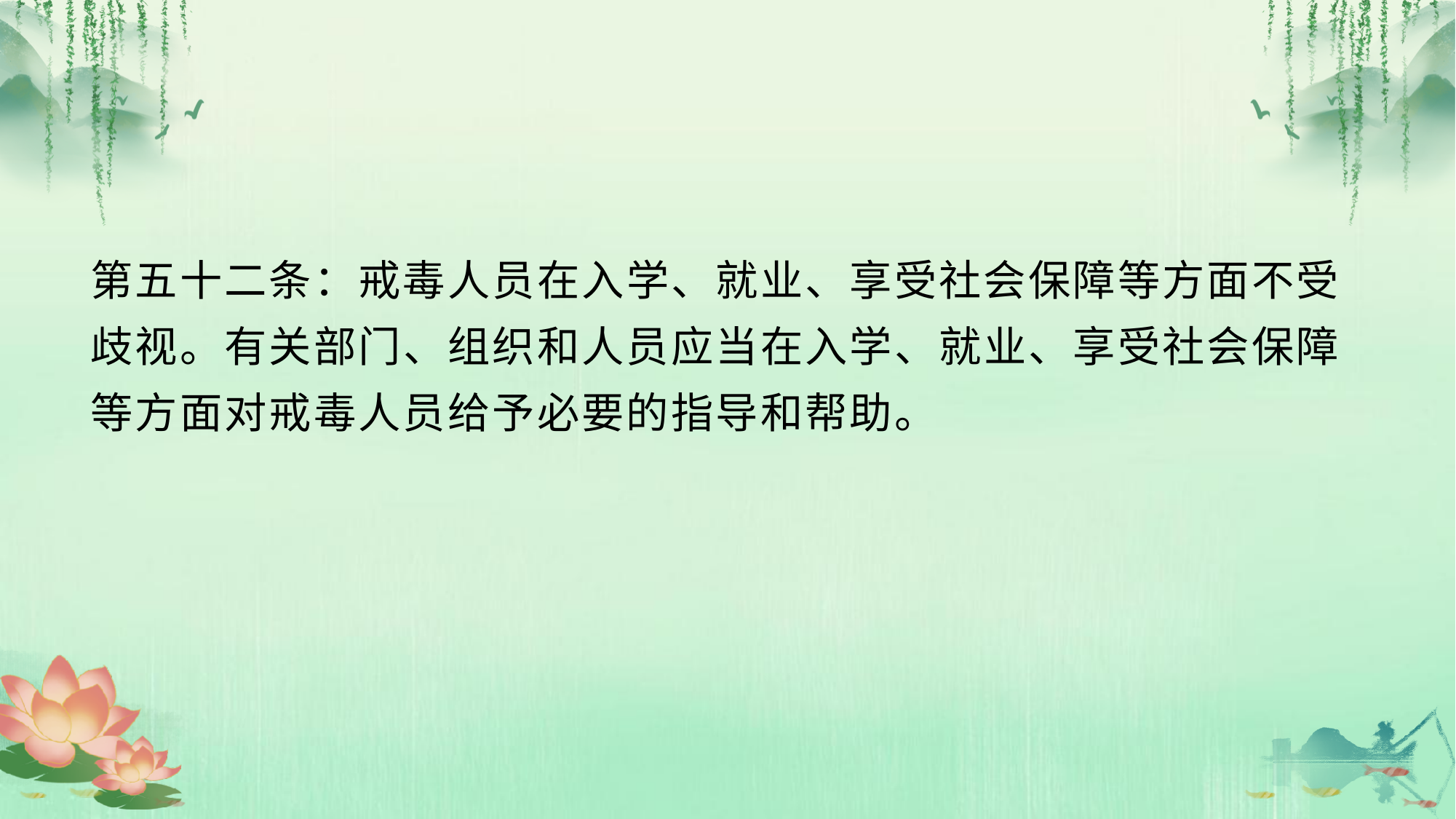

#
第五十二条：戒毒人员在入学、就业、享受社会保障等方面不受歧视。有关部门、组织和人员应当在入学、就业、享受社会保障等方面对戒毒人员给予必要的指导和帮助。